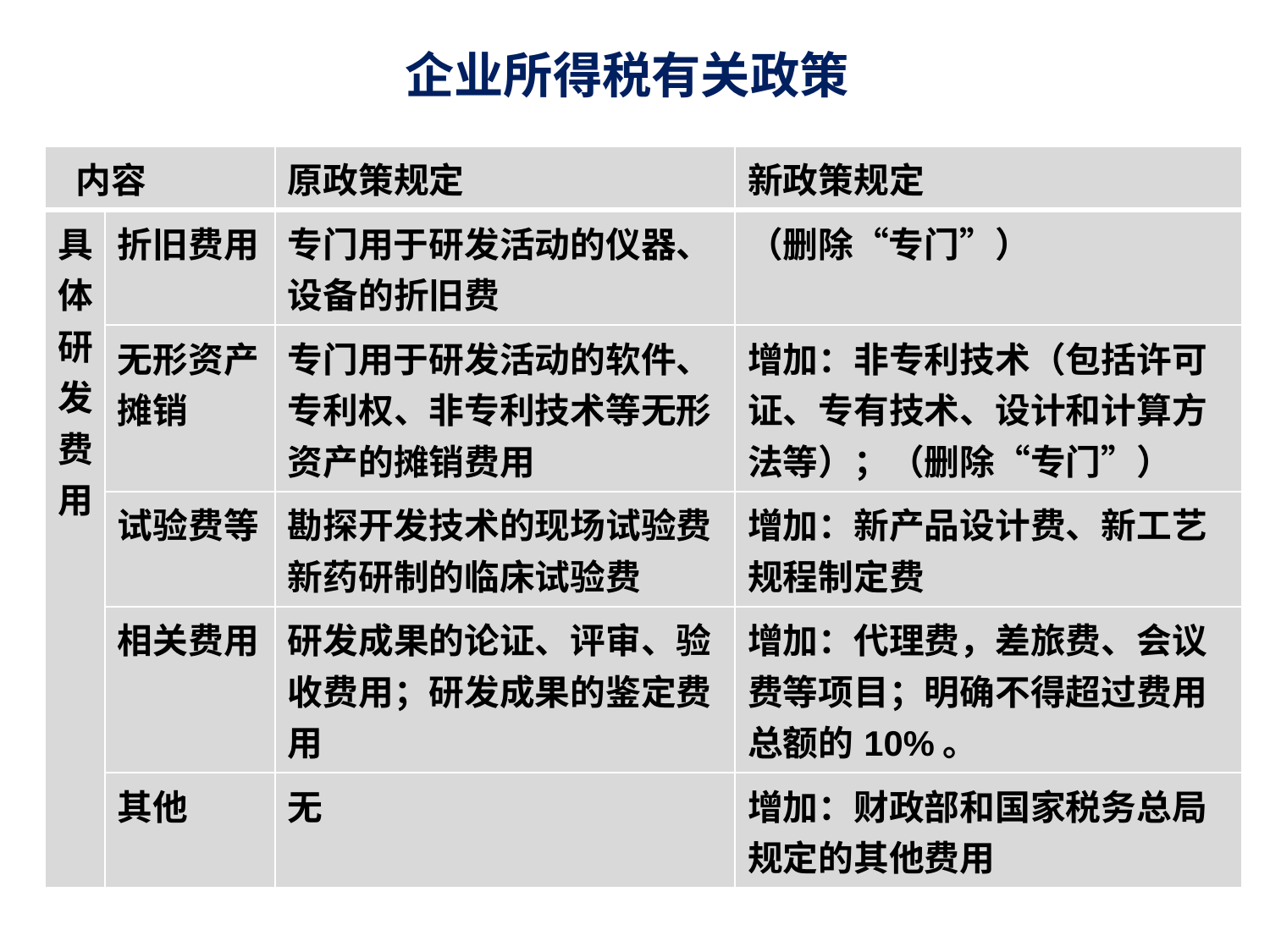

# 企业所得税有关政策
| 内容 |  | 原政策规定 | 新政策规定 |
| --- | --- | --- | --- |
| 具体研发费用 | 折旧费用 | 专门用于研发活动的仪器、设备的折旧费 | （删除“专门”） |
|  | 无形资产摊销 | 专门用于研发活动的软件、专利权、非专利技术等无形资产的摊销费用 | 增加：非专利技术（包括许可证、专有技术、设计和计算方法等）；（删除“专门”） |
|  | 试验费等 | 勘探开发技术的现场试验费 新药研制的临床试验费 | 增加：新产品设计费、新工艺规程制定费 |
|  | 相关费用 | 研发成果的论证、评审、验收费用；研发成果的鉴定费用 | 增加：代理费，差旅费、会议费等项目；明确不得超过费用总额的10%。 |
|  | 其他 | 无 | 增加：财政部和国家税务总局规定的其他费用 |